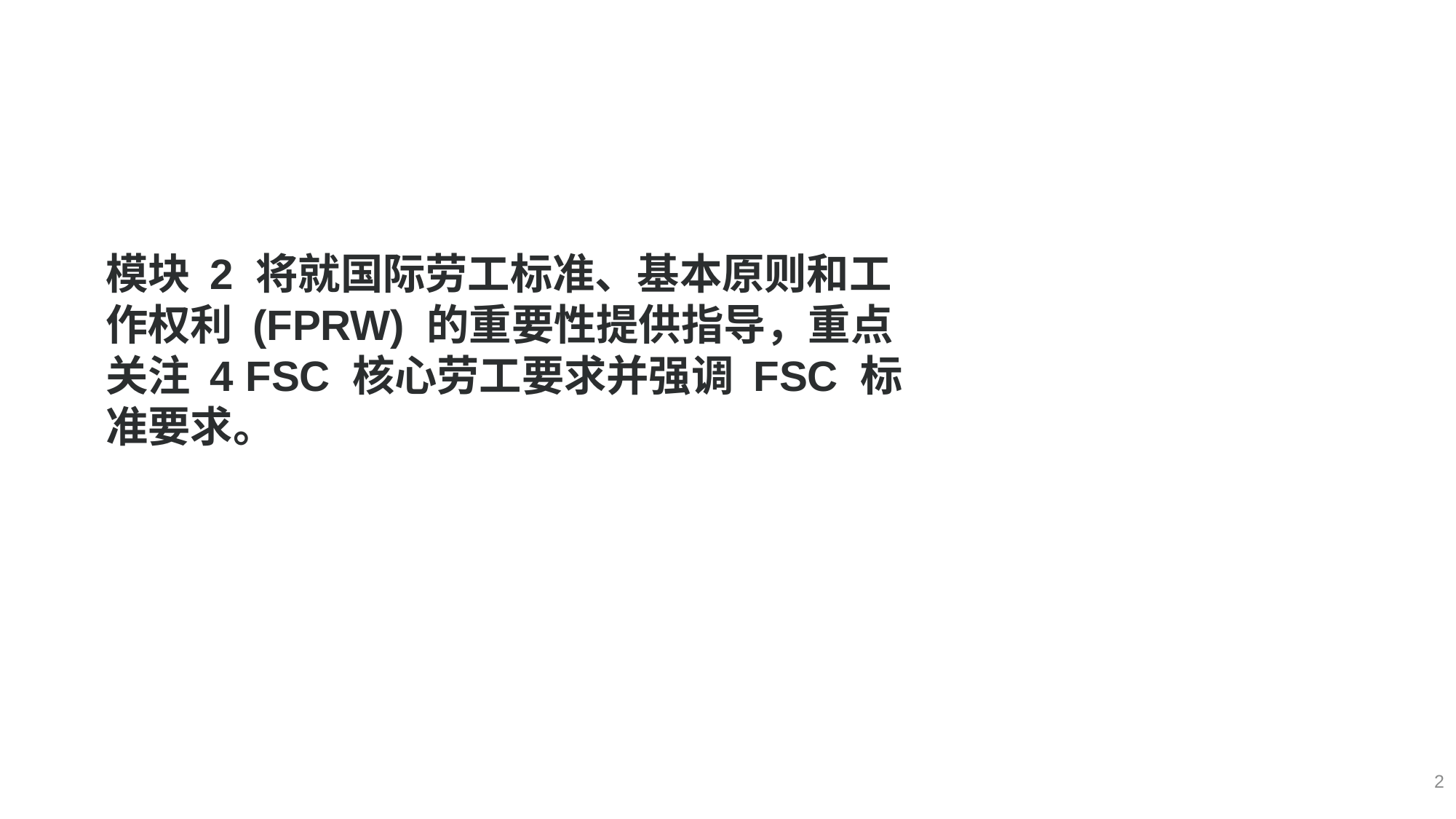

模块 2 将就国际劳工标准、基本原则和工作权利 (FPRW) 的重要性提供指导，重点关注 4 FSC 核心劳工要求并强调 FSC 标准要求。
2